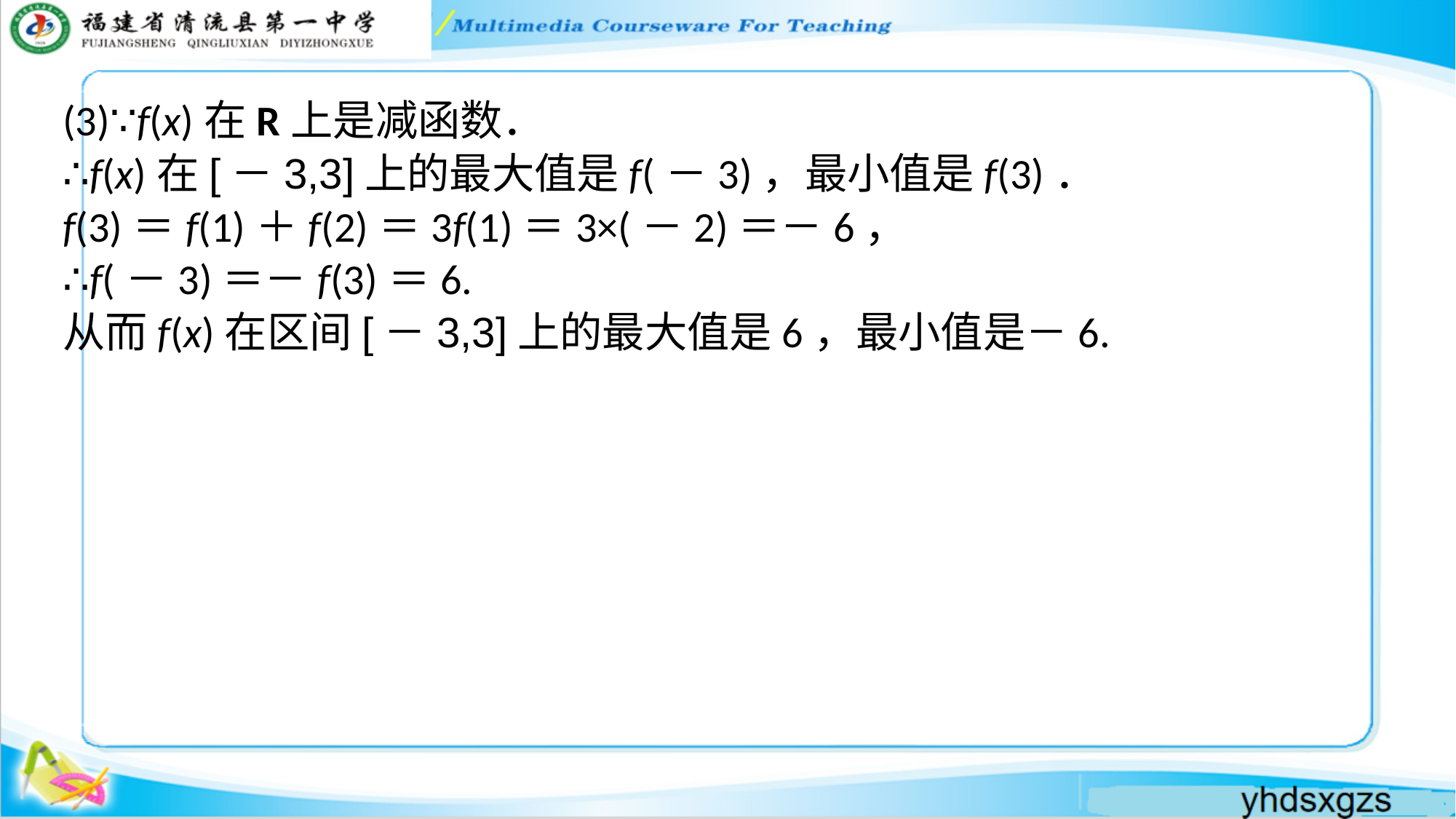

(3)∵f(x)在R上是减函数．
∴f(x)在[－3,3]上的最大值是f(－3)，最小值是f(3)．
f(3)＝f(1)＋f(2)＝3f(1)＝3×(－2)＝－6，
∴f(－3)＝－f(3)＝6.
从而f(x)在区间[－3,3]上的最大值是6，最小值是－6.